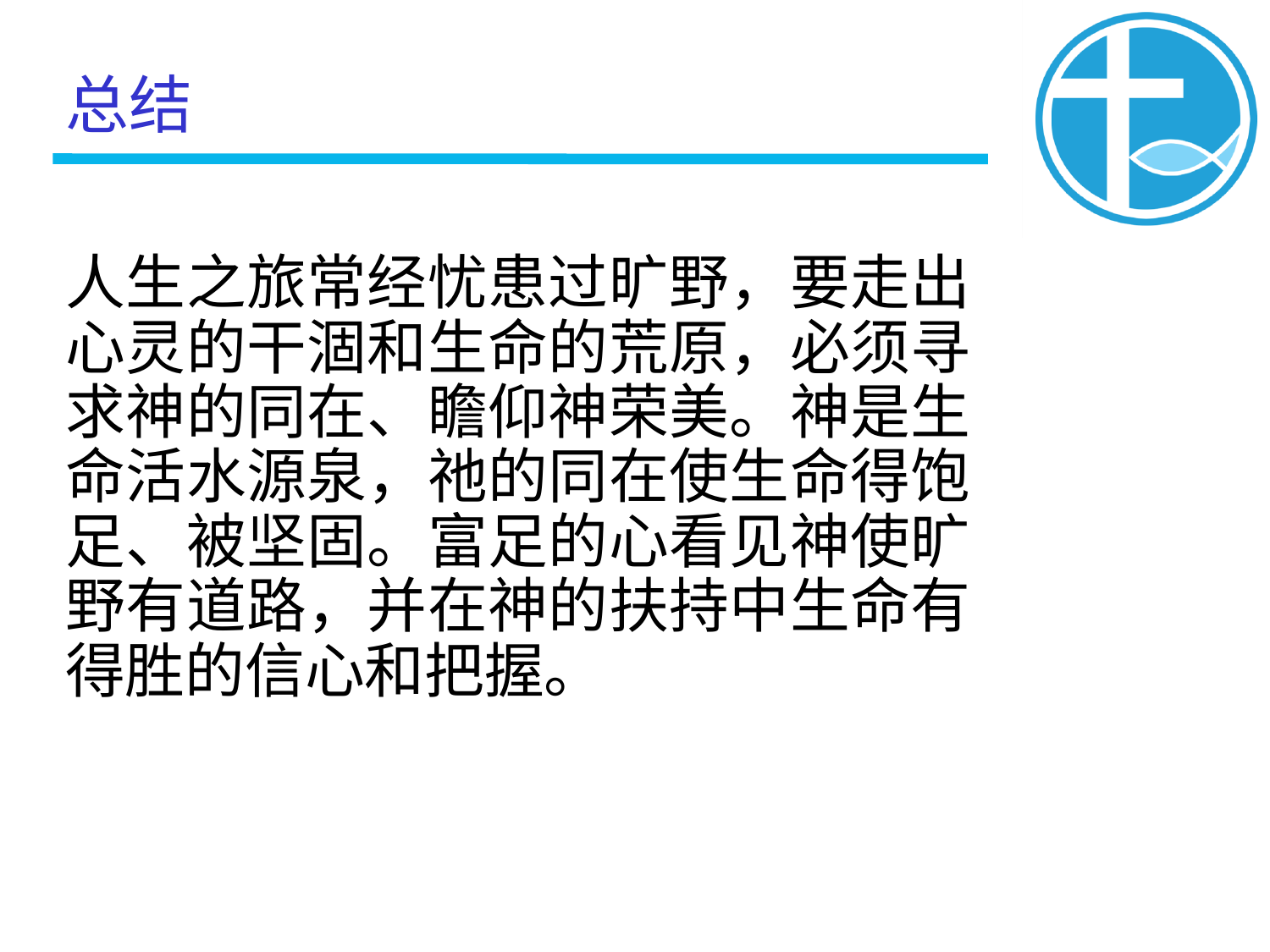

总结

人生之旅常经忧患过旷野，要走出心灵的干涸和生命的荒原，必须寻求神的同在、瞻仰神荣美。神是生命活水源泉，祂的同在使生命得饱足、被坚固。富足的心看见神使旷野有道路，并在神的扶持中生命有得胜的信心和把握。